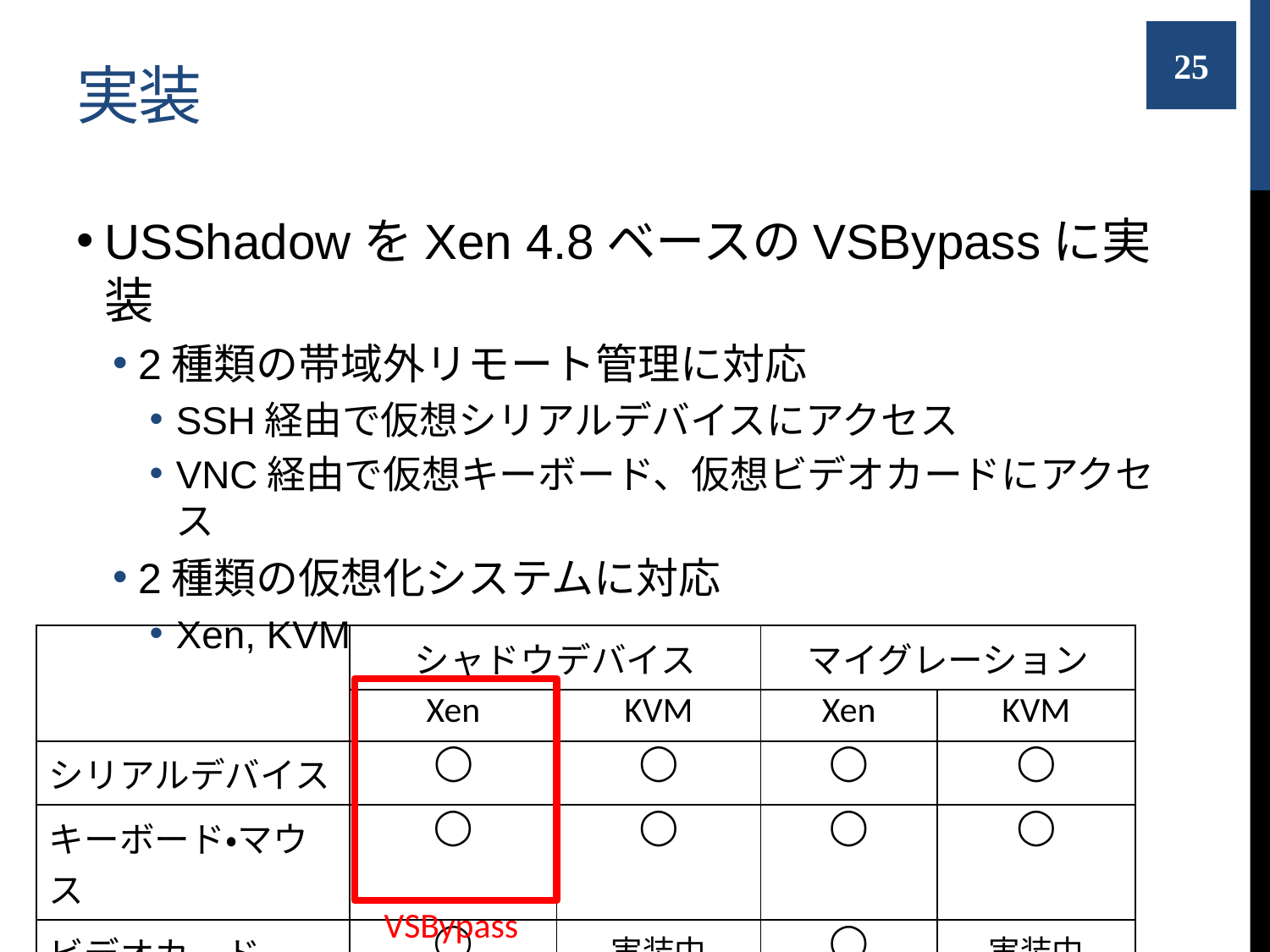

# 実装
25
USShadowをXen 4.8ベースのVSBypassに実装
2種類の帯域外リモート管理に対応
SSH経由で仮想シリアルデバイスにアクセス
VNC経由で仮想キーボード、仮想ビデオカードにアクセス
2種類の仮想化システムに対応
Xen, KVM

|  | シャドウデバイス |  | マイグレーション |  |
| --- | --- | --- | --- | --- |
|  | Xen | KVM | Xen | KVM |
| シリアルデバイス | ◯ | ◯ | ◯ | ◯ |
| キーボード・マウス | ◯ | ◯ | ◯ | ◯ |
| ビデオカード | ◯ | 実装中 | ◯ | 実装中 |

VSBypass